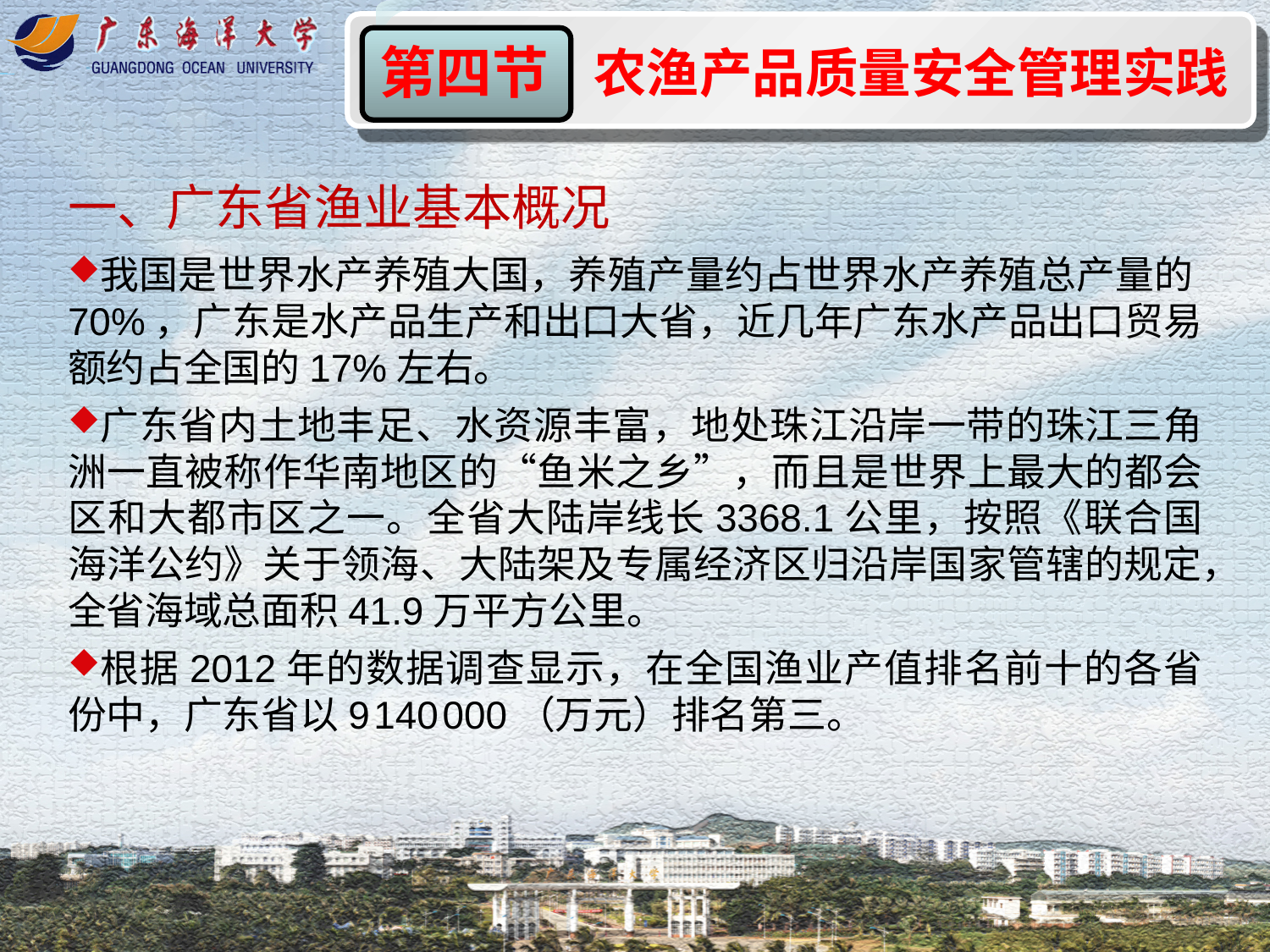

农渔产品质量安全管理实践

第四节
一、广东省渔业基本概况
我国是世界水产养殖大国，养殖产量约占世界水产养殖总产量的70%，广东是水产品生产和出口大省，近几年广东水产品出口贸易额约占全国的17%左右。
广东省内土地丰足、水资源丰富，地处珠江沿岸一带的珠江三角洲一直被称作华南地区的“鱼米之乡”，而且是世界上最大的都会区和大都市区之一。全省大陆岸线长3368.1公里，按照《联合国海洋公约》关于领海、大陆架及专属经济区归沿岸国家管辖的规定，全省海域总面积41.9万平方公里。
根据2012年的数据调查显示，在全国渔业产值排名前十的各省份中，广东省以9 140 000（万元）排名第三。